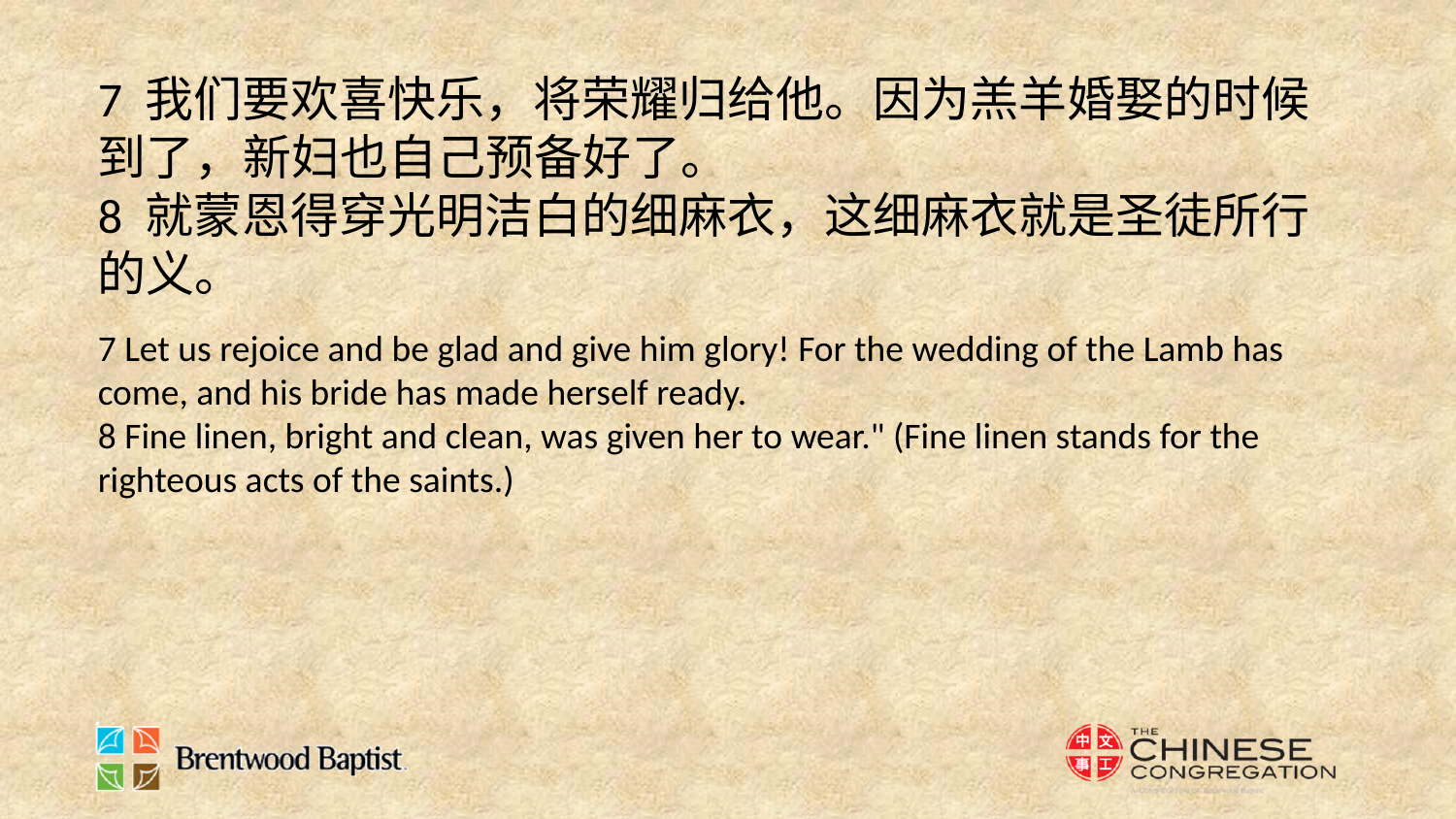

7 我们要欢喜快乐，将荣耀归给他。因为羔羊婚娶的时候到了，新妇也自己预备好了。
8 就蒙恩得穿光明洁白的细麻衣，这细麻衣就是圣徒所行的义。

7 Let us rejoice and be glad and give him glory! For the wedding of the Lamb has come, and his bride has made herself ready.
8 Fine linen, bright and clean, was given her to wear." (Fine linen stands for the righteous acts of the saints.)